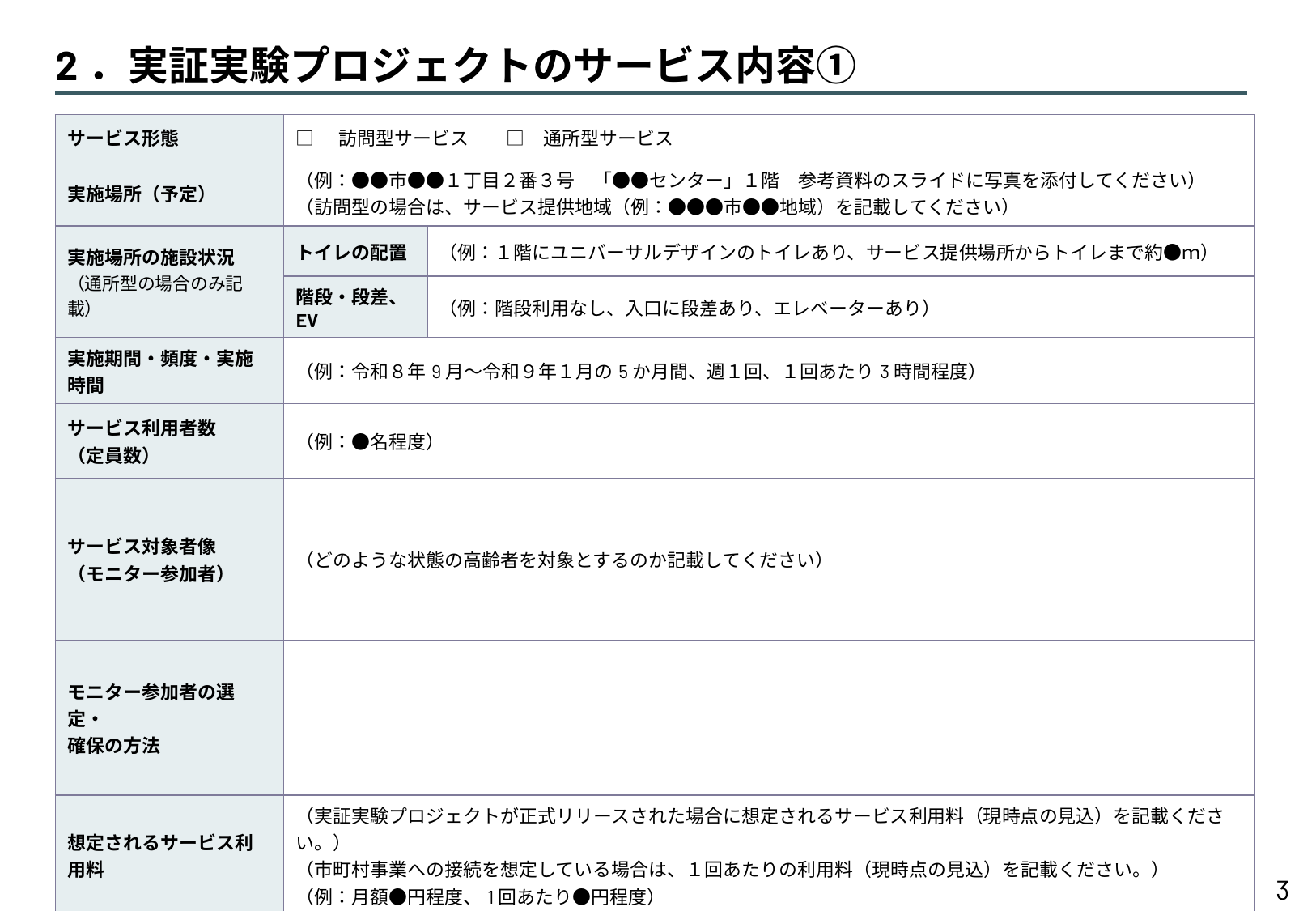

# 2．実証実験プロジェクトのサービス内容①
| サービス形態 | □　訪問型サービス　　□　通所型サービス |  |
| --- | --- | --- |
| 実施場所（予定） | （例：●●市●●１丁目２番３号　「●●センター」１階　参考資料のスライドに写真を添付してください） （訪問型の場合は、サービス提供地域（例：●●●市●●地域）を記載してください） |  |
| 実施場所の施設状況 （通所型の場合のみ記載） | トイレの配置 | （例：１階にユニバーサルデザインのトイレあり、サービス提供場所からトイレまで約●ｍ） |
|  | 階段・段差、EV | （例：階段利用なし、入口に段差あり、エレベーターあり） |
| 実施期間・頻度・実施時間 | （例：令和８年9月～令和９年１月の5か月間、週１回、１回あたり3時間程度） |  |
| サービス利用者数 （定員数） | （例：●名程度） |  |
| サービス対象者像 （モニター参加者） | （どのような状態の高齢者を対象とするのか記載してください） |  |
| モニター参加者の選定・ 確保の方法 |  |  |
| 想定されるサービス利用料 | （実証実験プロジェクトが正式リリースされた場合に想定されるサービス利用料（現時点の見込）を記載ください。） （市町村事業への接続を想定している場合は、１回あたりの利用料（現時点の見込）を記載ください。） （例：月額●円程度、1回あたり●円程度） |  |
3